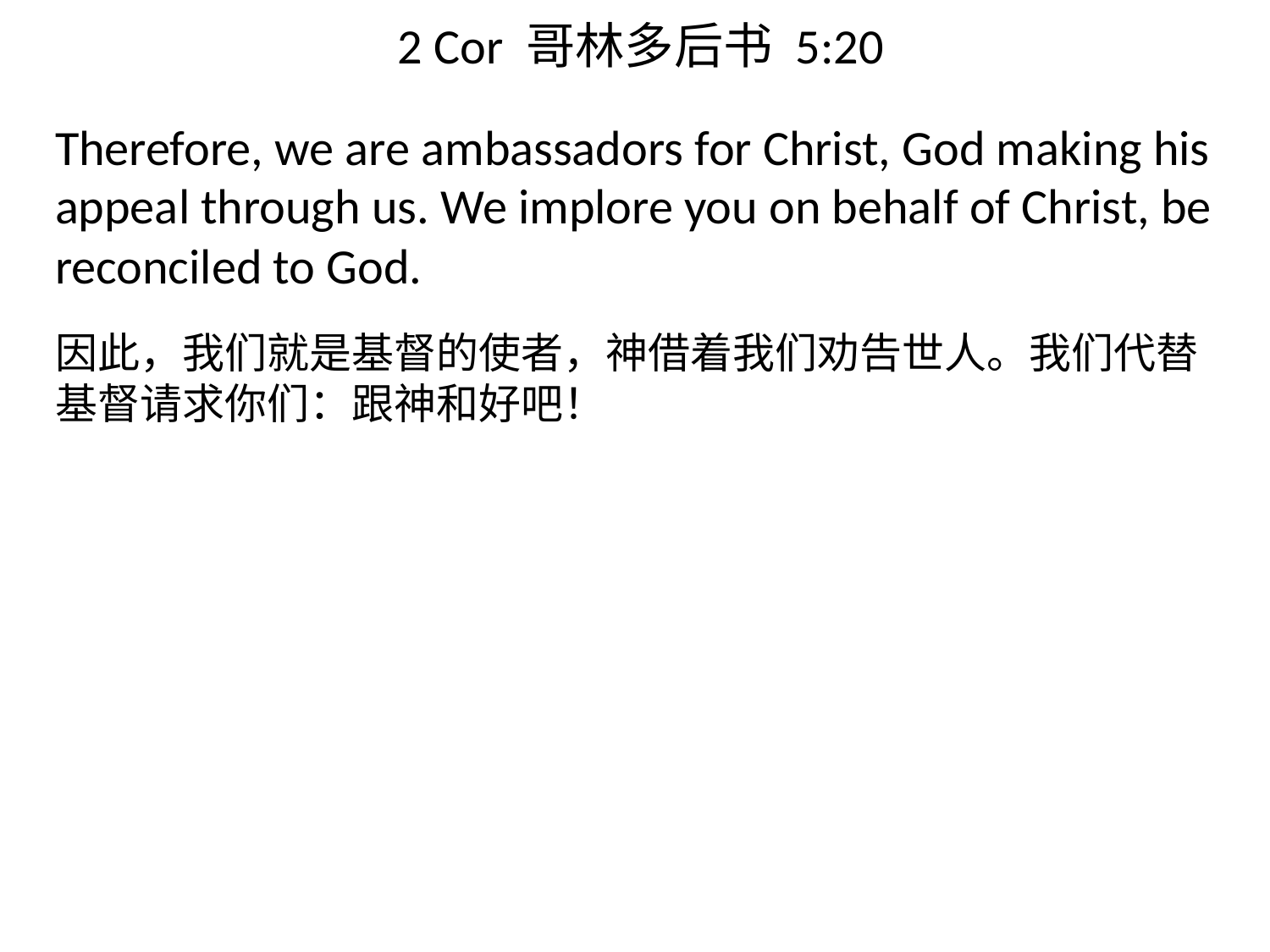

# 2 Cor 哥林多后书 5:20

Therefore, we are ambassadors for Christ, God making his appeal through us. We implore you on behalf of Christ, be reconciled to God.

因此，我们就是基督的使者，神借着我们劝告世人。我们代替基督请求你们：跟神和好吧！